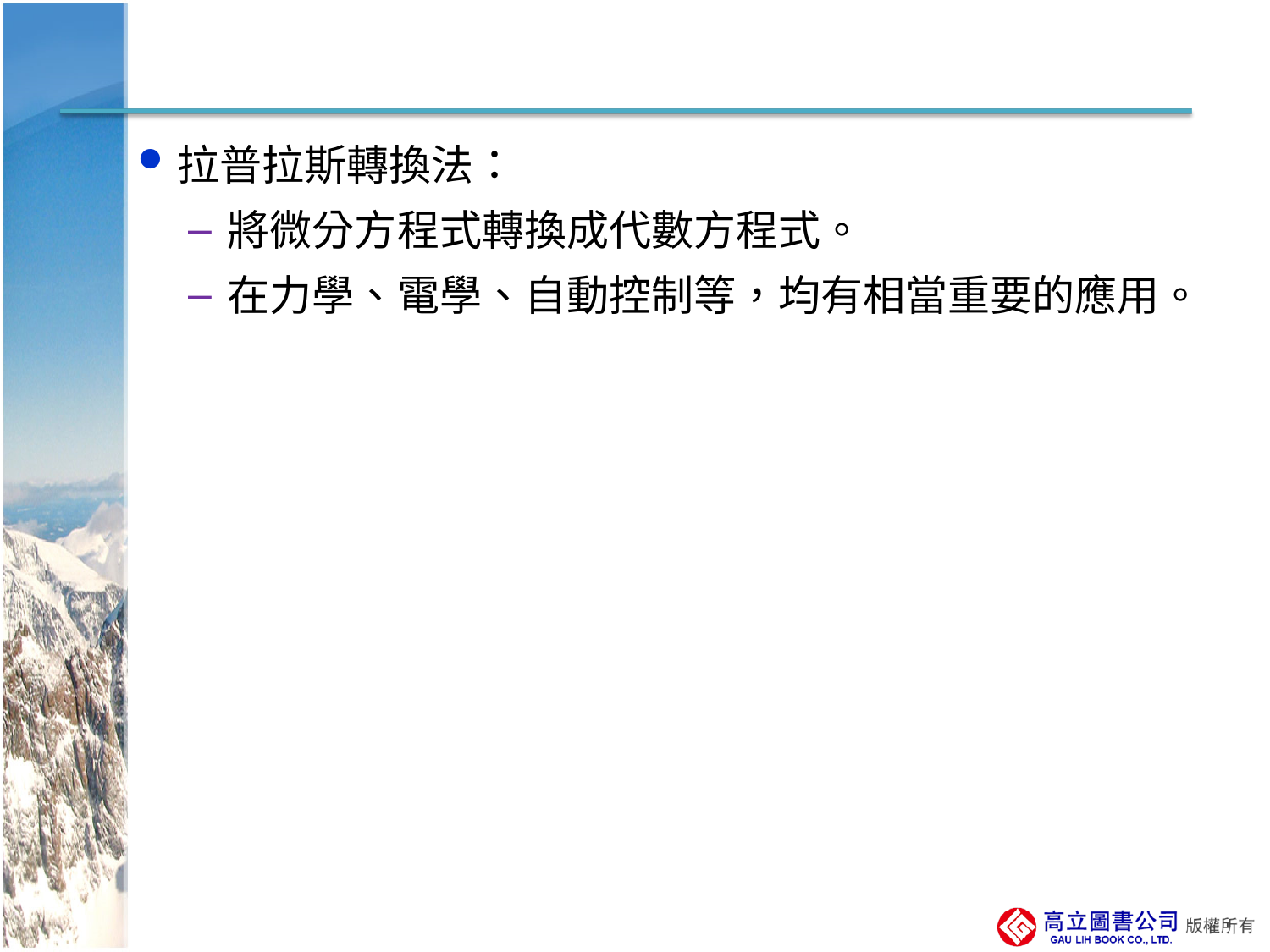

#
拉普拉斯轉換法：
將微分方程式轉換成代數方程式。
在力學、電學、自動控制等，均有相當重要的應用。